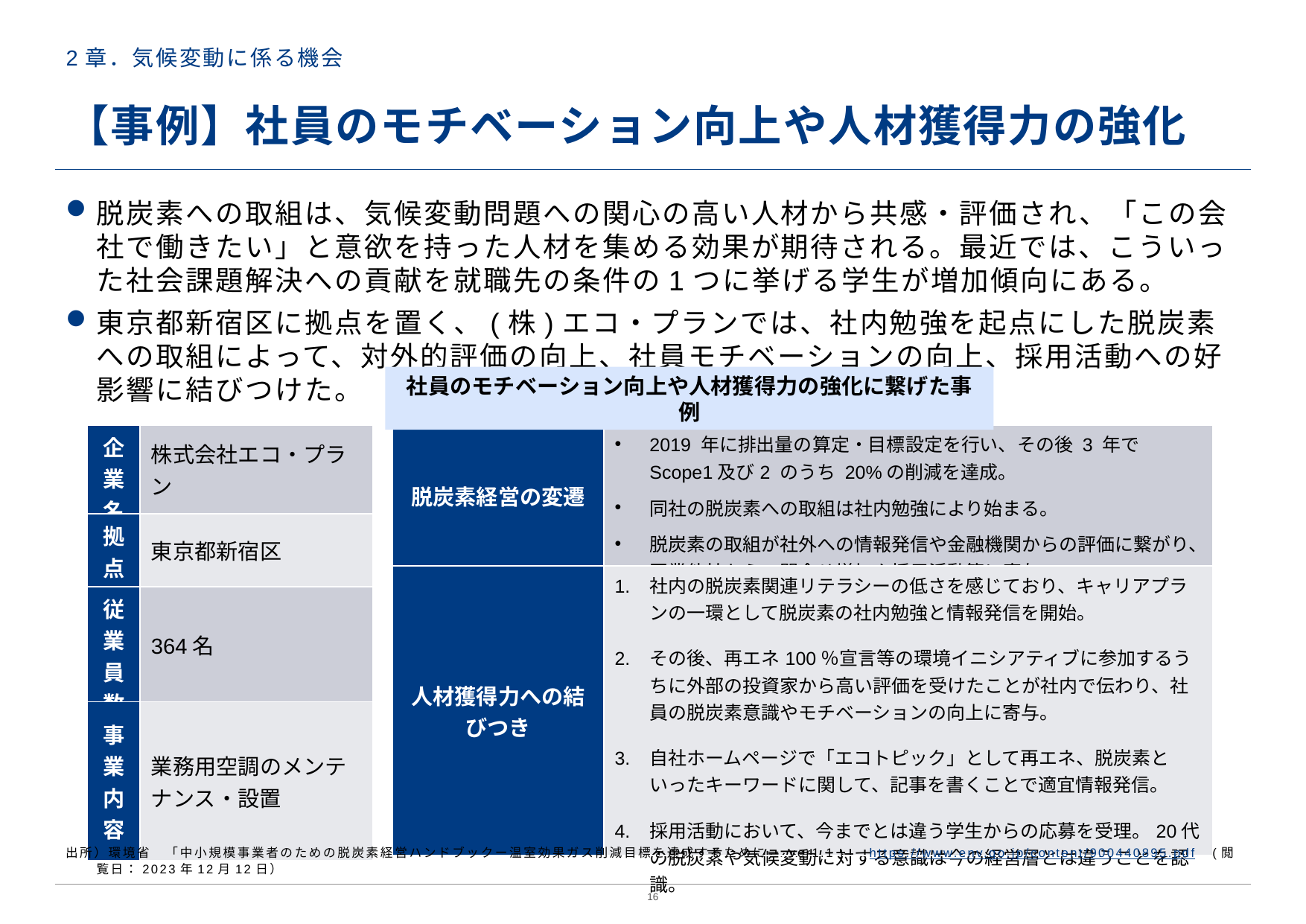

# 2章．気候変動に係る機会
【事例】社員のモチベーション向上や人材獲得力の強化
脱炭素への取組は、気候変動問題への関心の高い人材から共感・評価され、「この会社で働きたい」と意欲を持った人材を集める効果が期待される。最近では、こういった社会課題解決への貢献を就職先の条件の1つに挙げる学生が増加傾向にある。
東京都新宿区に拠点を置く、(株)エコ・プランでは、社内勉強を起点にした脱炭素への取組によって、対外的評価の向上、社員モチベーションの向上、採用活動への好影響に結びつけた。
社員のモチベーション向上や人材獲得力の強化に繋げた事例
| 企業名 | 株式会社エコ・プラン |
| --- | --- |
| 拠点 | 東京都新宿区 |
| 従業員数 | 364名 |
| 事業内容 | 業務用空調のメンテナンス・設置 |
| 脱炭素経営の変遷 | 2019 年に排出量の算定・目標設定を行い、その後 3 年でScope1及び2 のうち 20%の削減を達成。 同社の脱炭素への取組は社内勉強により始まる。 脱炭素の取組が社外への情報発信や金融機関からの評価に繋がり、同業他社からの問合せ増加や採用活動等に寄与。 |
| --- | --- |
| 人材獲得力への結びつき | 社内の脱炭素関連リテラシーの低さを感じており、キャリアプランの一環として脱炭素の社内勉強と情報発信を開始。 その後、再エネ100％宣言等の環境イニシアティブに参加するうちに外部の投資家から高い評価を受けたことが社内で伝わり、社員の脱炭素意識やモチベーションの向上に寄与。 自社ホームページで「エコトピック」として再エネ、脱炭素といったキーワードに関して、記事を書くことで適宜情報発信。 採用活動において、今までとは違う学生からの応募を受理。20代の脱炭素や気候変動に対する意識は今の経営層とは違うことを認識。 |
出所）環境省　「中小規模事業者のための脱炭素経営ハンドブックー温室効果ガス削減目標を達成するためにー ver1.1」　https://www.env.go.jp/content/900440895.pdf　(閲覧日：2023年12月12日）